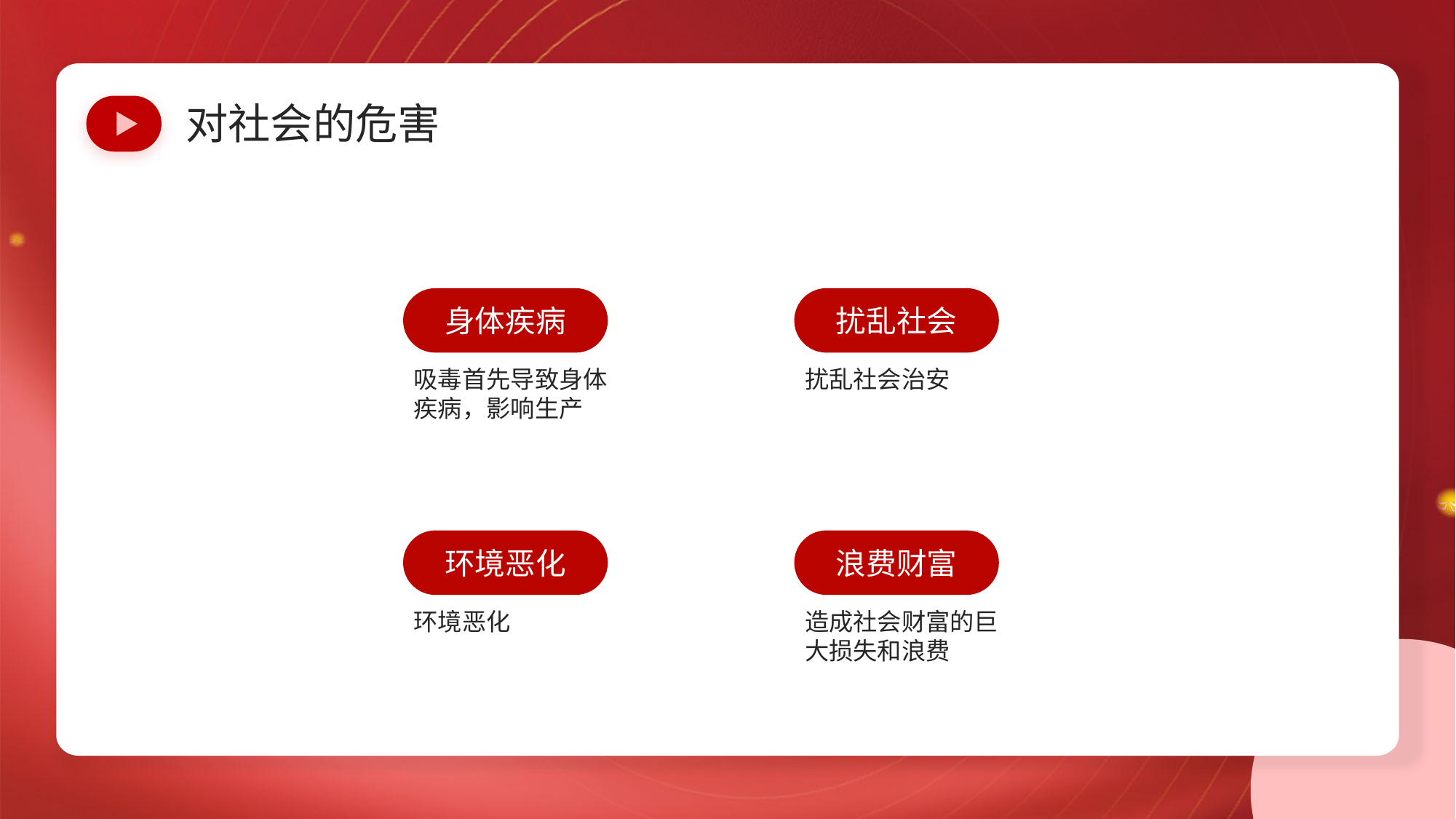

对社会的危害
身体疾病
吸毒首先导致身体疾病，影响生产
扰乱社会
扰乱社会治安
环境恶化
环境恶化
浪费财富
造成社会财富的巨大损失和浪费